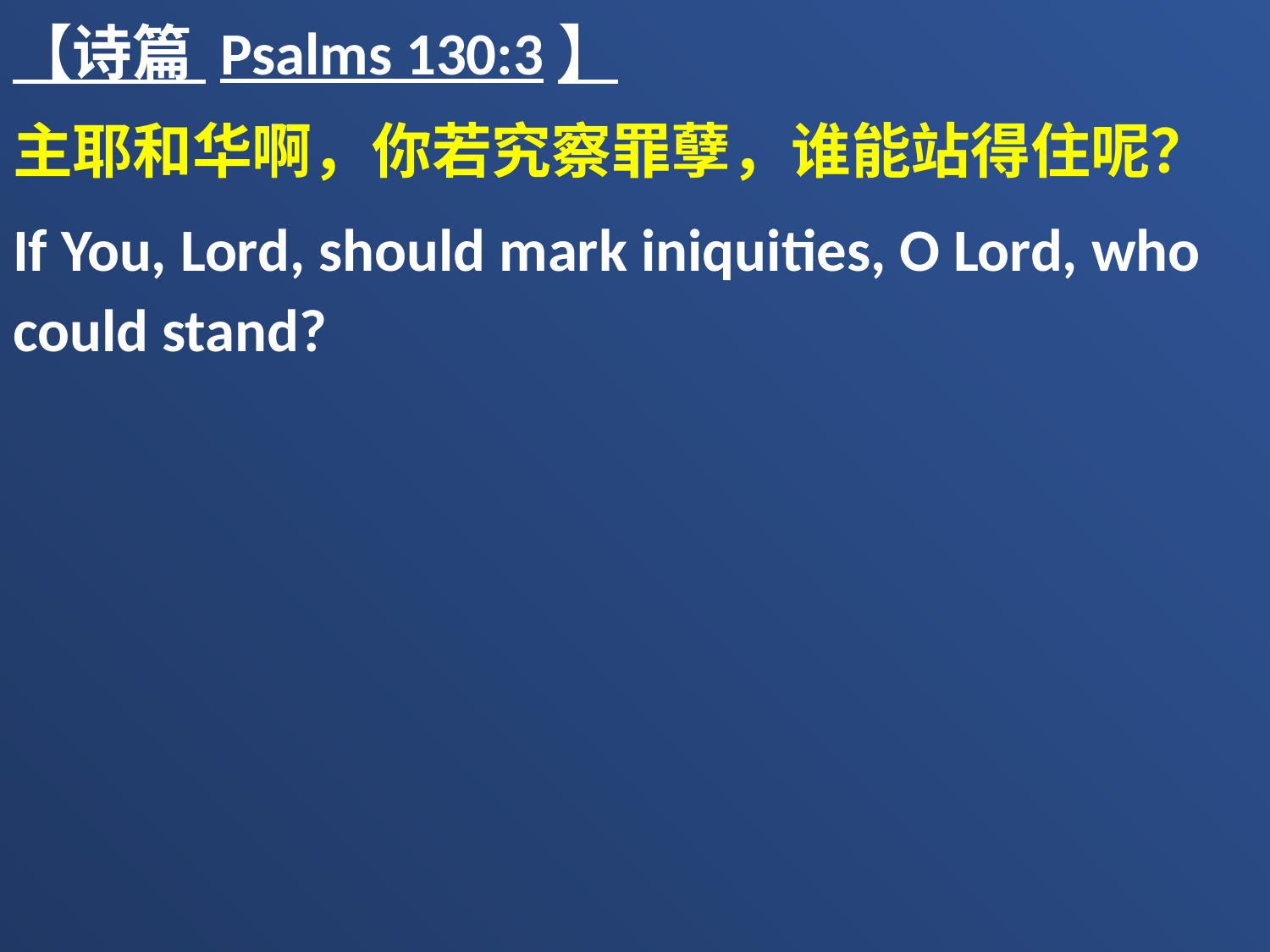

【诗篇 Psalms 130:3】
主耶和华啊，你若究察罪孽，谁能站得住呢？
If You, Lord, should mark iniquities, O Lord, who could stand?